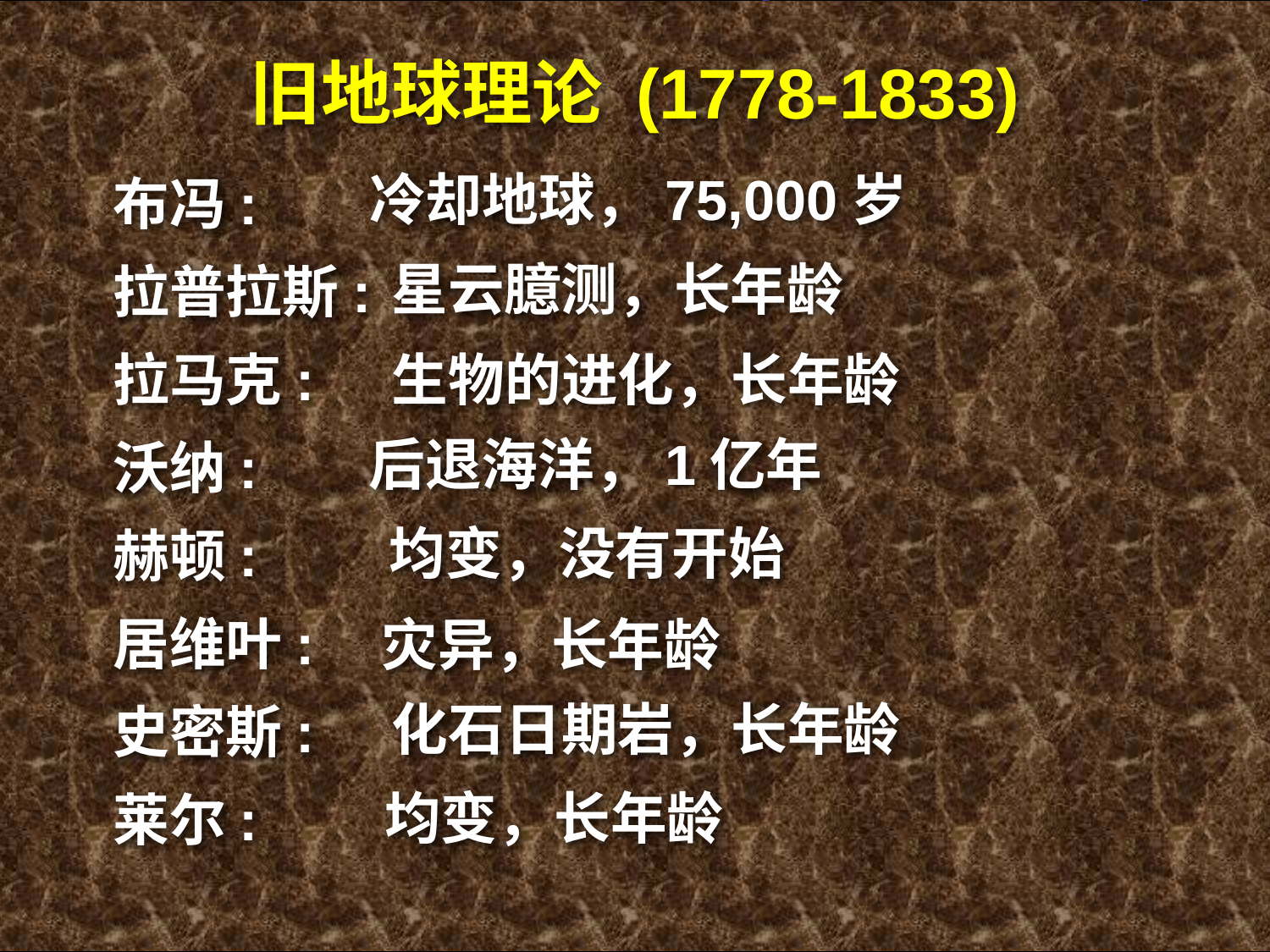

# Old-earth theories (1778-1833)
旧地球理论 (1778-1833)
布冯:
拉普拉斯:
拉马克:
沃纳:
赫顿:
居维叶:
史密斯:
莱尔:
冷却地球，75,000岁
星云臆测，长年龄
生物的进化，长年龄
后退海洋，1亿年
均变，没有开始
灾异，长年龄
化石日期岩，长年龄
均变，长年龄